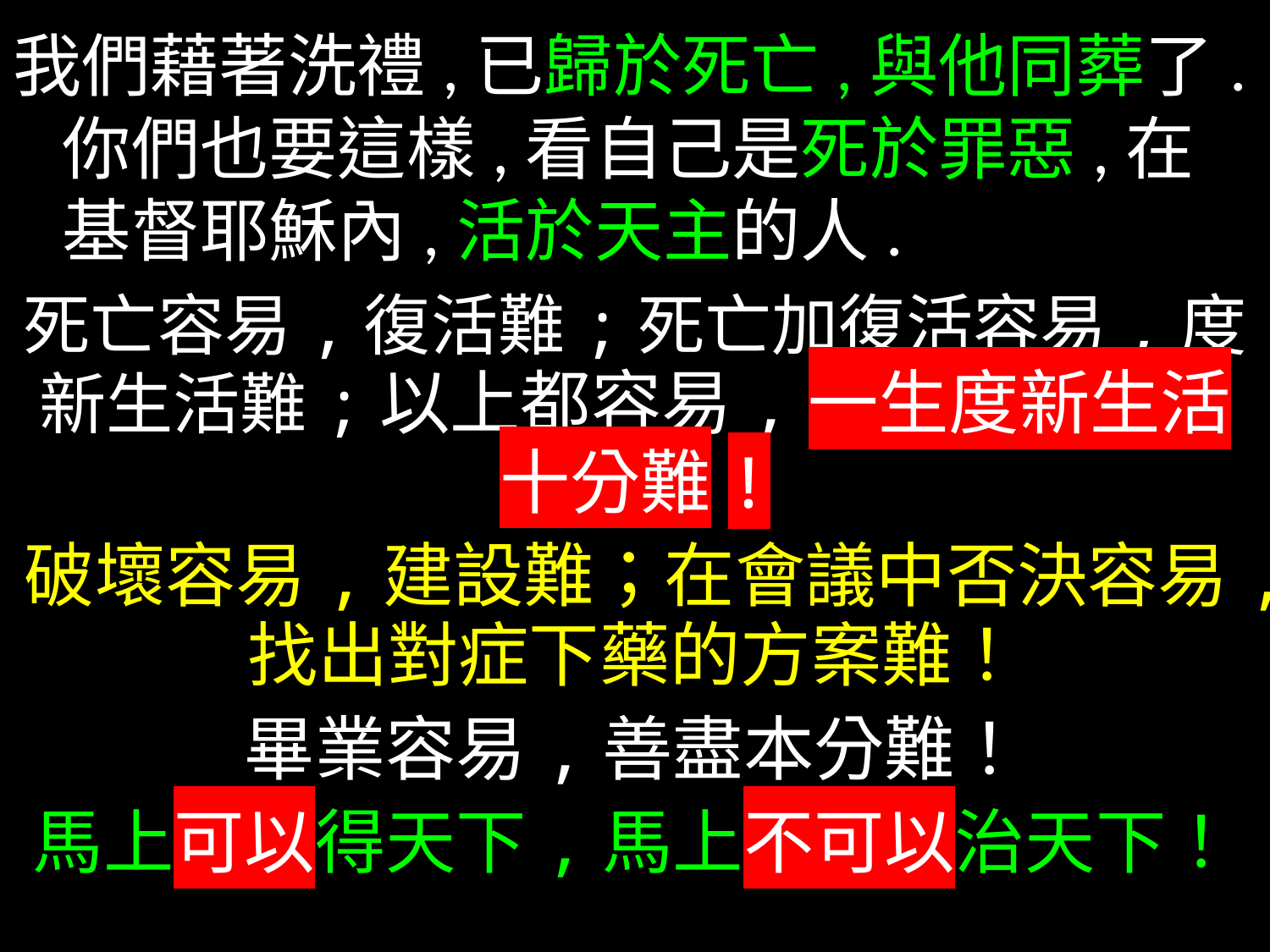

我們藉著洗禮,已歸於死亡,與他同葬了.
你們也要這樣,看自己是死於罪惡,在基督耶穌內,活於天主的人.
死亡容易,復活難;死亡加復活容易,度新生活難;以上都容易,一生度新生活十分難!
破壞容易,建設難；在會議中否決容易,找出對症下藥的方案難！
畢業容易,善盡本分難！
馬上可以得天下,馬上不可以治天下！